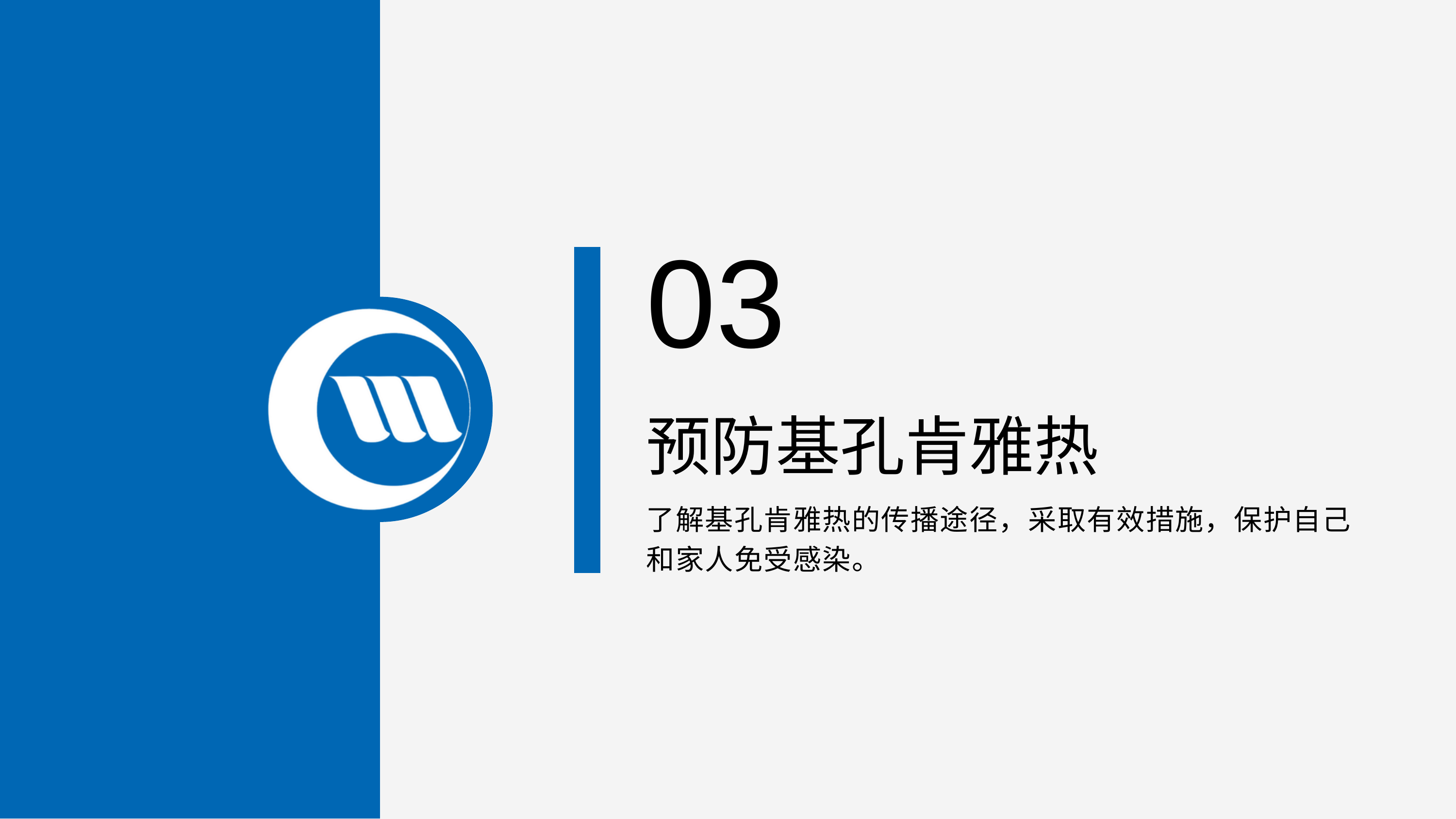

03

预防基孔肯雅热
了解基孔肯雅热的传播途径，采取有效措施，保护自己和家人免受感染。